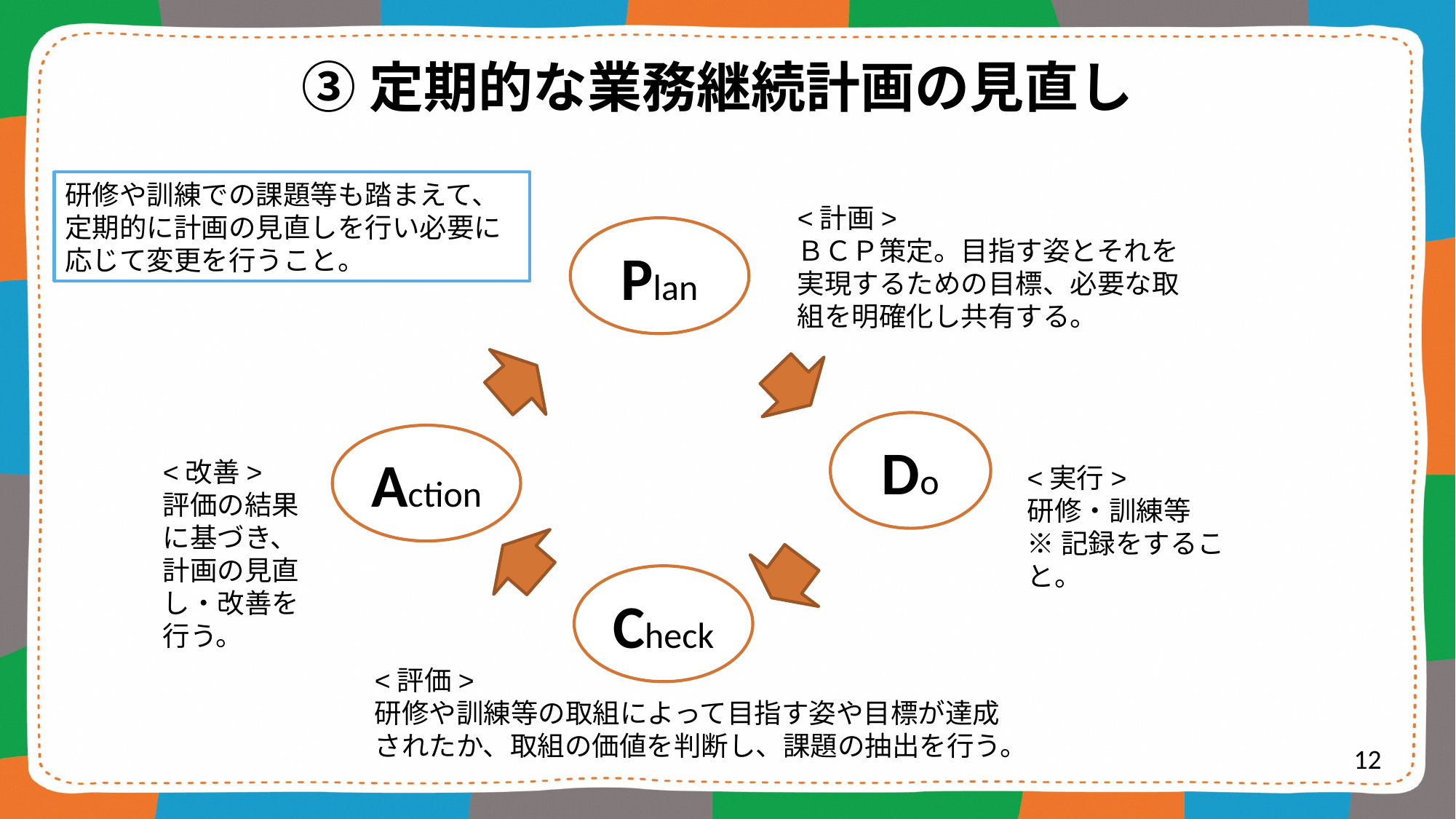

# ③定期的な業務継続計画の見直し
研修や訓練での課題等も踏まえて、定期的に計画の見直しを行い必要に応じて変更を行うこと。
<計画>
ＢＣＰ策定。目指す姿とそれを実現するための目標、必要な取組を明確化し共有する。
Plan

Do
Action
<改善>
評価の結果に基づき、計画の見直し・改善を行う。
<実行>
研修・訓練等
※記録をすること。

Check
<評価>
研修や訓練等の取組によって目指す姿や目標が達成されたか、取組の価値を判断し、課題の抽出を行う。
12